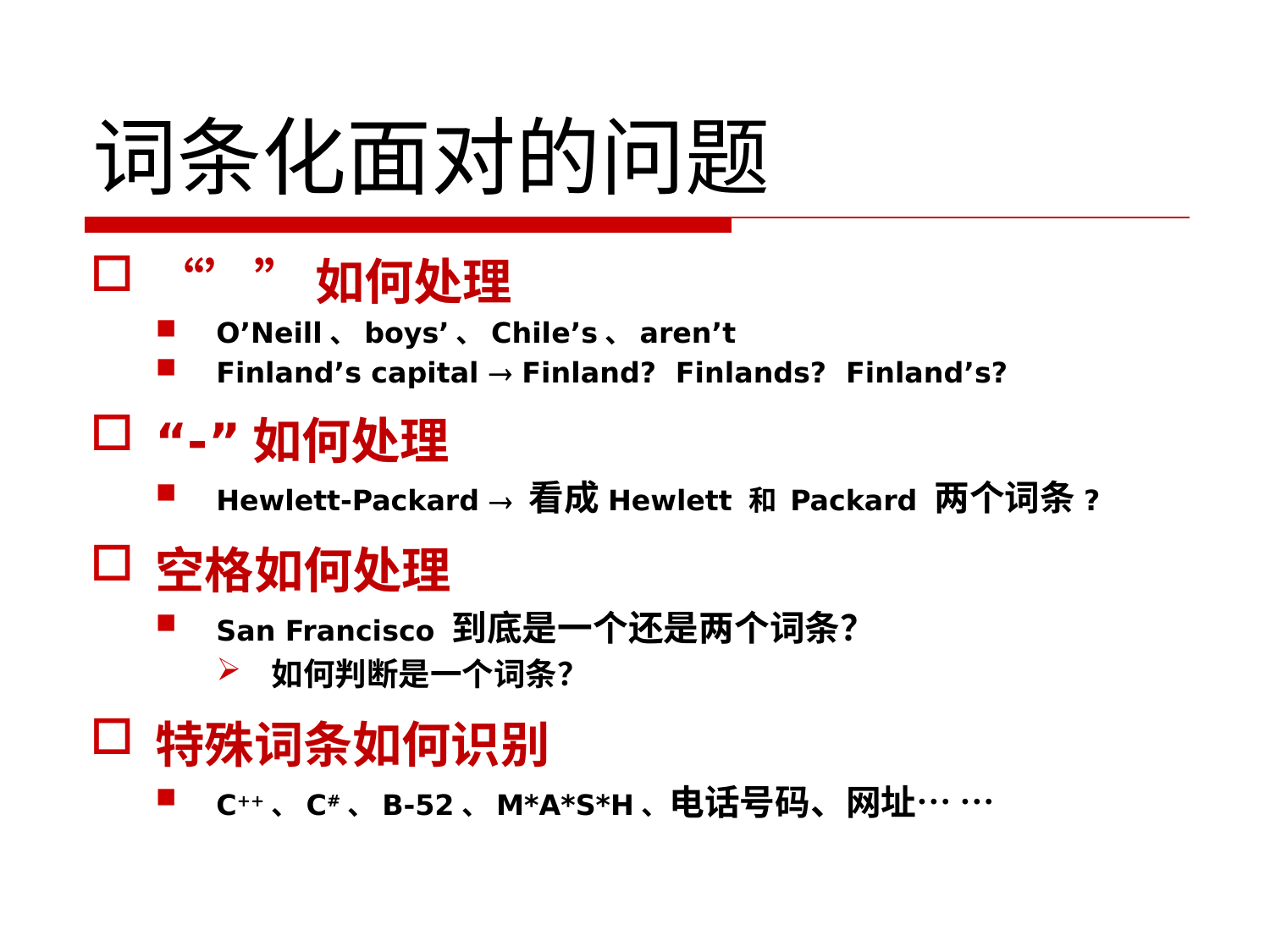

# 词条化面对的问题
“’”如何处理
O’Neill、boys’、Chile’s、aren’t
Finland’s capital → Finland?  Finlands?  Finland’s?
“-”如何处理
Hewlett-Packard → 看成Hewlett 和 Packard 两个词条?
空格如何处理
San Francisco 到底是一个还是两个词条？
如何判断是一个词条？
特殊词条如何识别
C++、C#、B-52、M*A*S*H、电话号码、网址… …